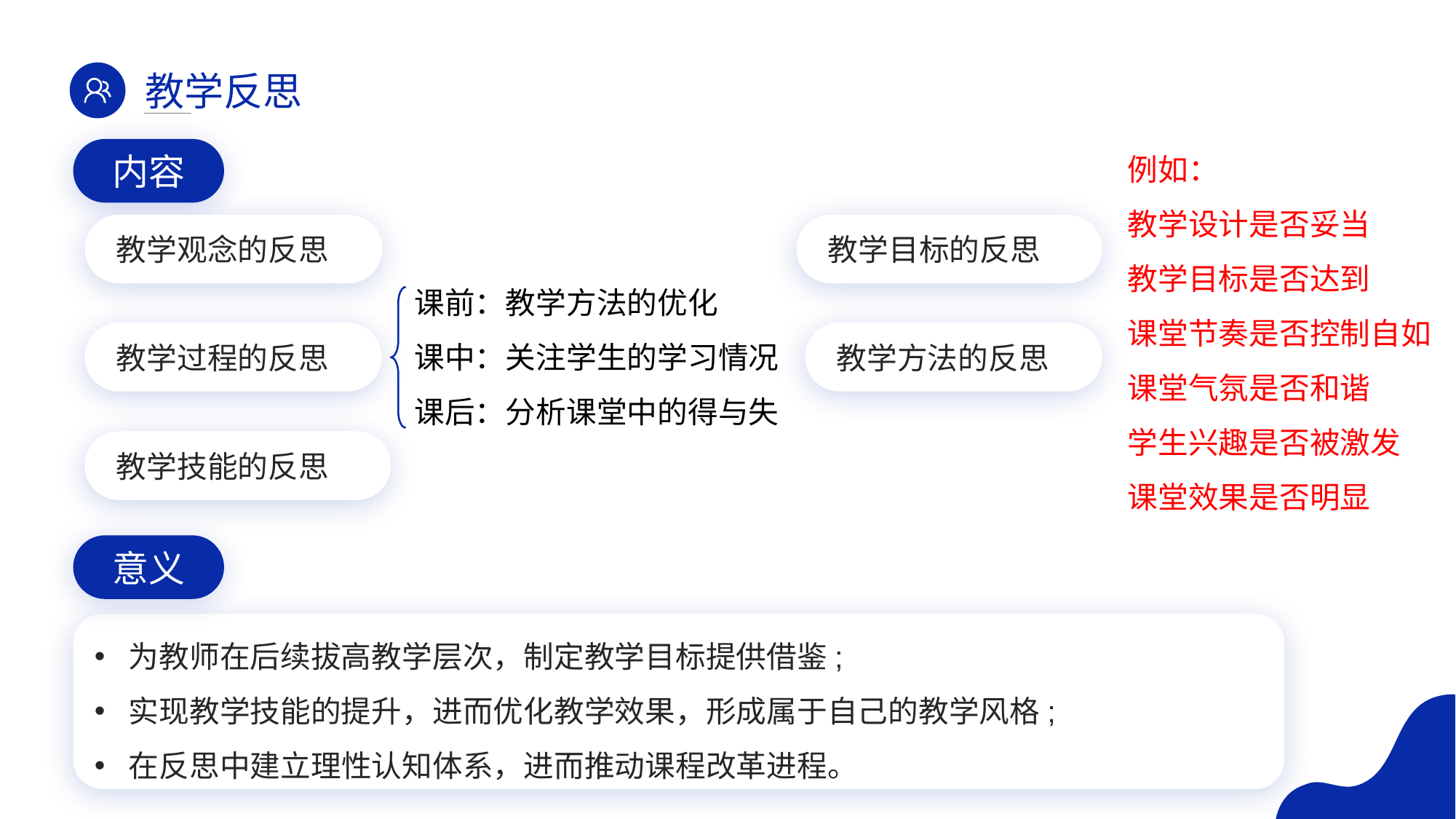

教学反思
例如：
教学设计是否妥当
教学目标是否达到
课堂节奏是否控制自如
课堂气氛是否和谐
学生兴趣是否被激发
课堂效果是否明显
内容
教学观念的反思
教学目标的反思
课前：教学方法的优化
课中：关注学生的学习情况
课后：分析课堂中的得与失

教学过程的反思
教学方法的反思
教学技能的反思
意义
为教师在后续拔高教学层次，制定教学目标提供借鉴;
实现教学技能的提升，进而优化教学效果，形成属于自己的教学风格;
在反思中建立理性认知体系，进而推动课程改革进程。